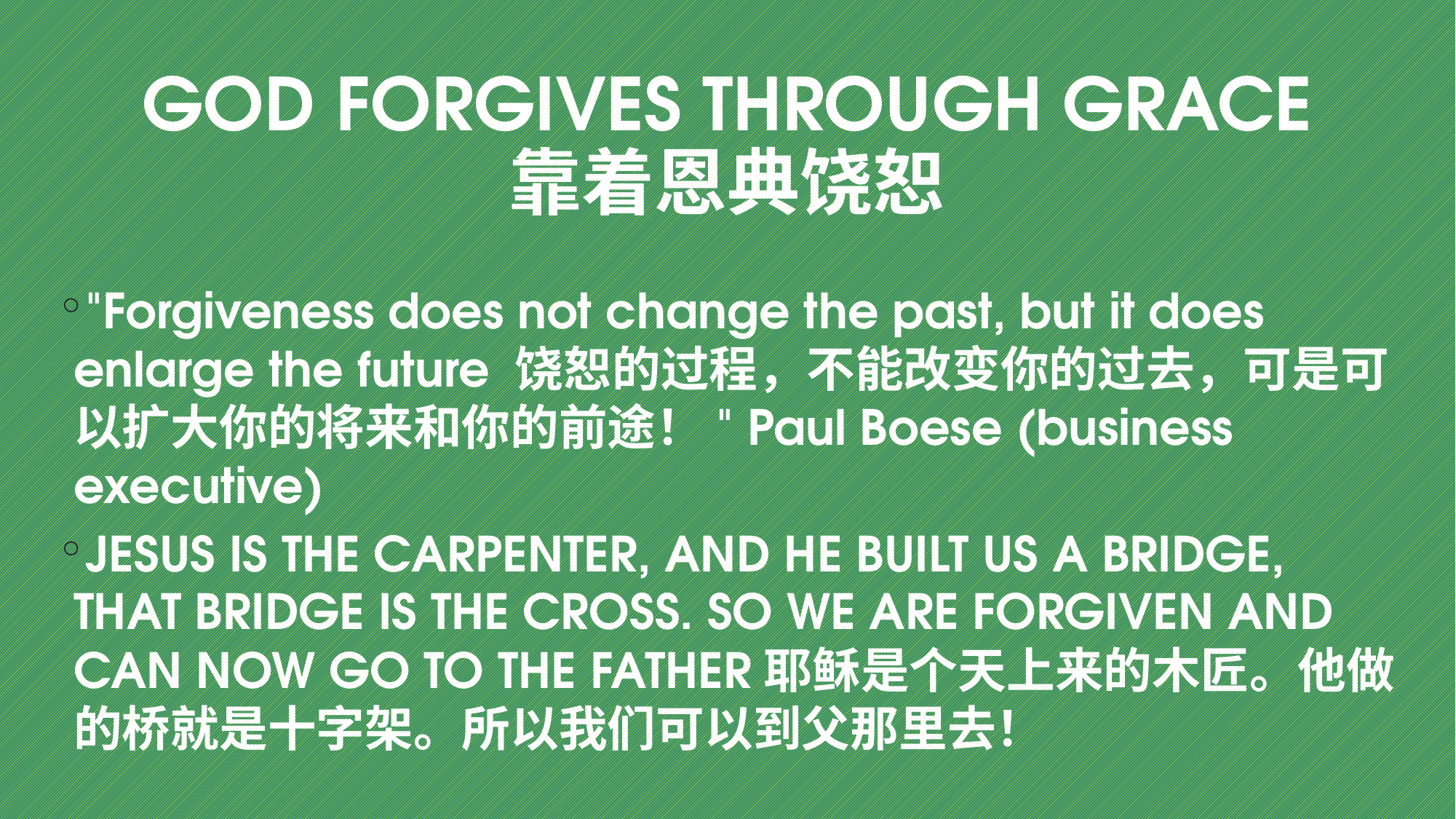

# GOD FORGIVES THROUGH GRACE 靠着恩典饶恕
"Forgiveness does not change the past, but it does enlarge the future 饶恕的过程，不能改变你的过去，可是可以扩大你的将来和你的前途！" Paul Boese (business executive)
JESUS IS THE CARPENTER, AND HE BUILT US A BRIDGE, THAT BRIDGE IS THE CROSS. SO WE ARE FORGIVEN AND CAN NOW GO TO THE FATHER耶稣是个天上来的木匠。他做的桥就是十字架。所以我们可以到父那里去！